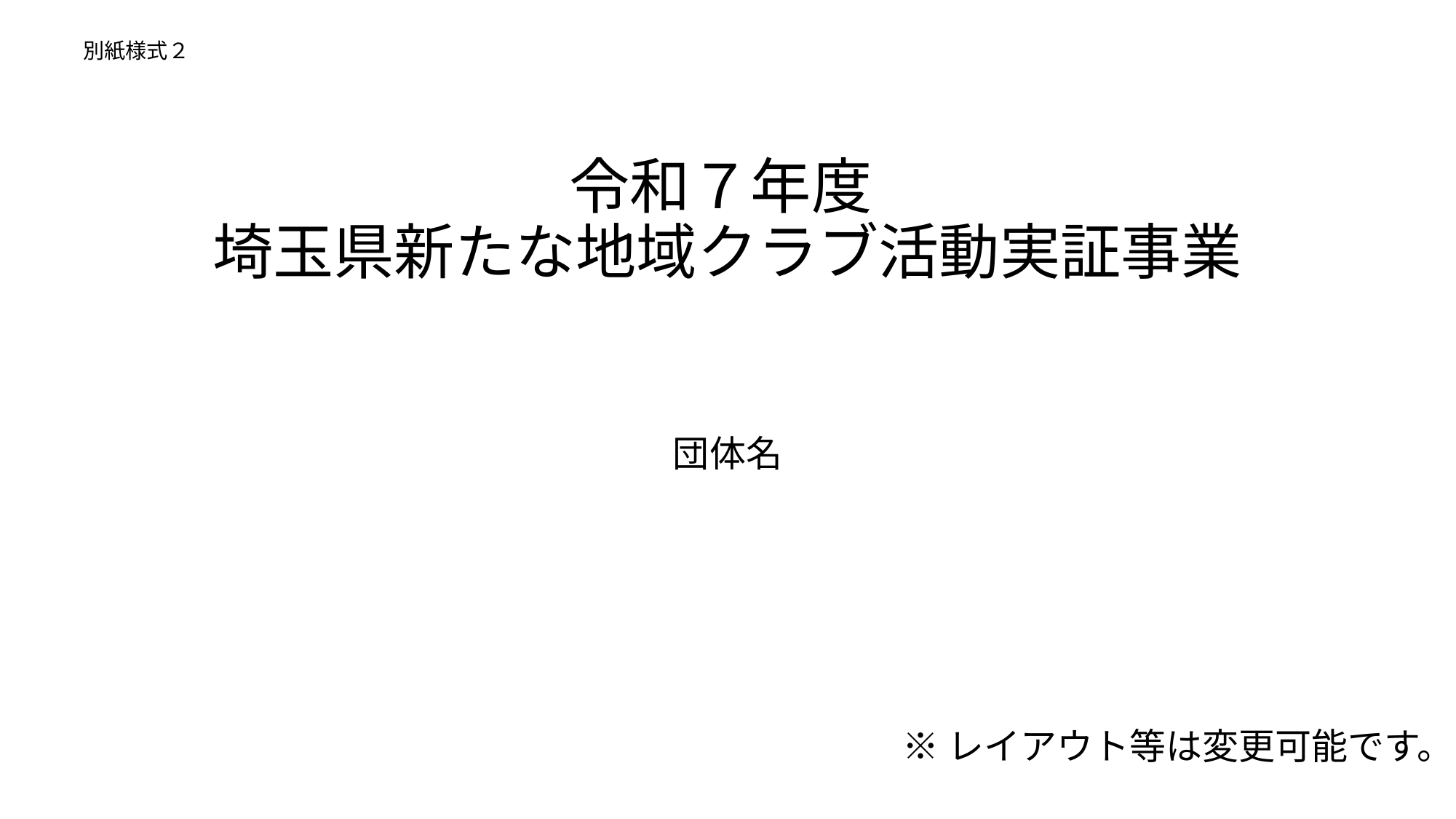

別紙様式２
# 令和７年度 埼玉県新たな地域クラブ活動実証事業
団体名
※レイアウト等は変更可能です。